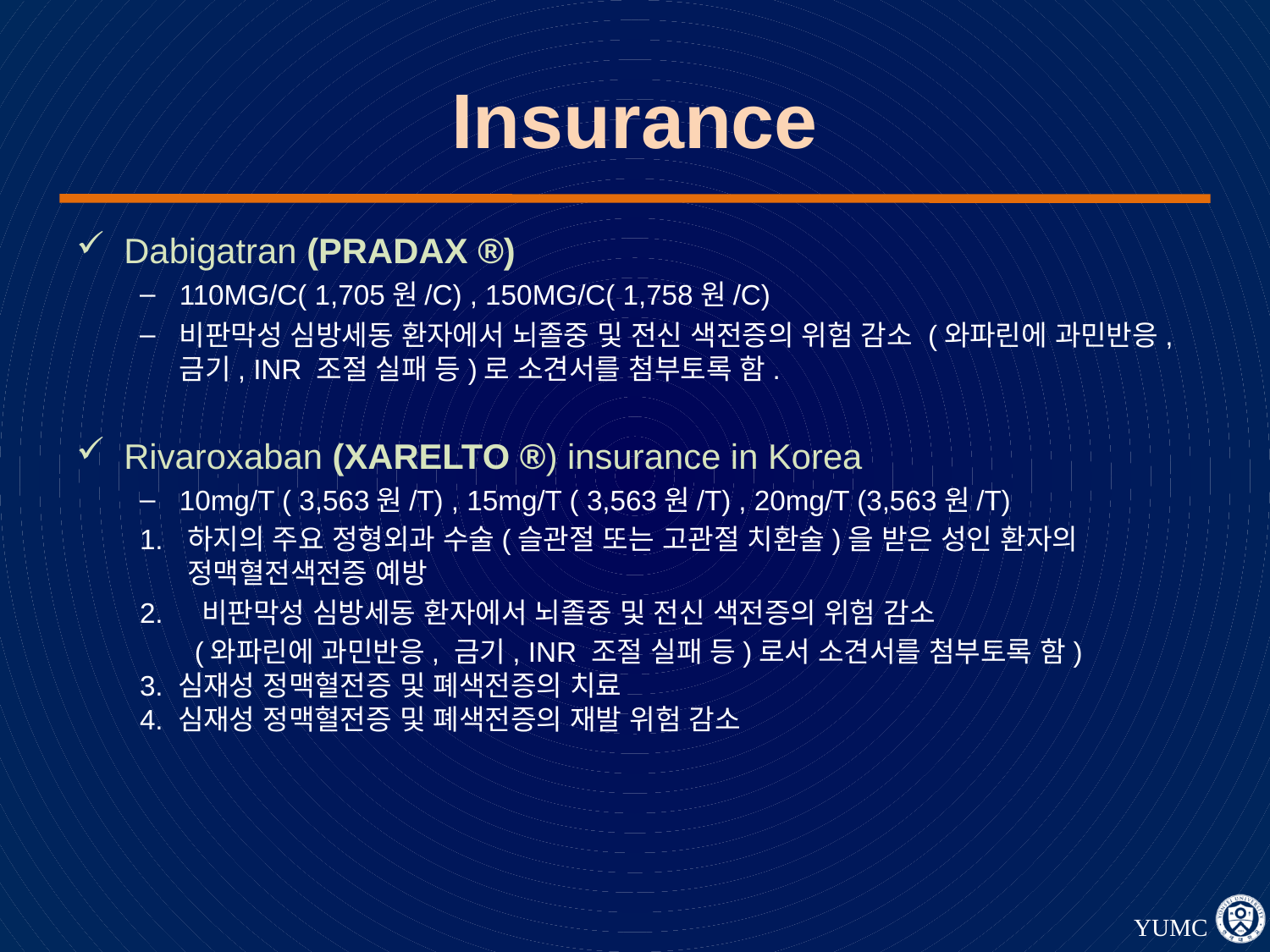

# Insurance
Dabigatran (PRADAX ®)
110MG/C( 1,705원/C) , 150MG/C( 1,758원/C)
비판막성 심방세동 환자에서 뇌졸중 및 전신 색전증의 위험 감소 (와파린에 과민반응, 금기, INR 조절 실패 등)로 소견서를 첨부토록 함.
Rivaroxaban (XARELTO ®) insurance in Korea
10mg/T ( 3,563원/T) , 15mg/T ( 3,563원/T) , 20mg/T (3,563원/T)
하지의 주요 정형외과 수술(슬관절 또는 고관절 치환술)을 받은 성인 환자의 정맥혈전색전증 예방
 비판막성 심방세동 환자에서 뇌졸중 및 전신 색전증의 위험 감소
       (와파린에 과민반응, 금기, INR 조절 실패 등)로서 소견서를 첨부토록 함)
3. 심재성 정맥혈전증 및 폐색전증의 치료
4. 심재성 정맥혈전증 및 폐색전증의 재발 위험 감소